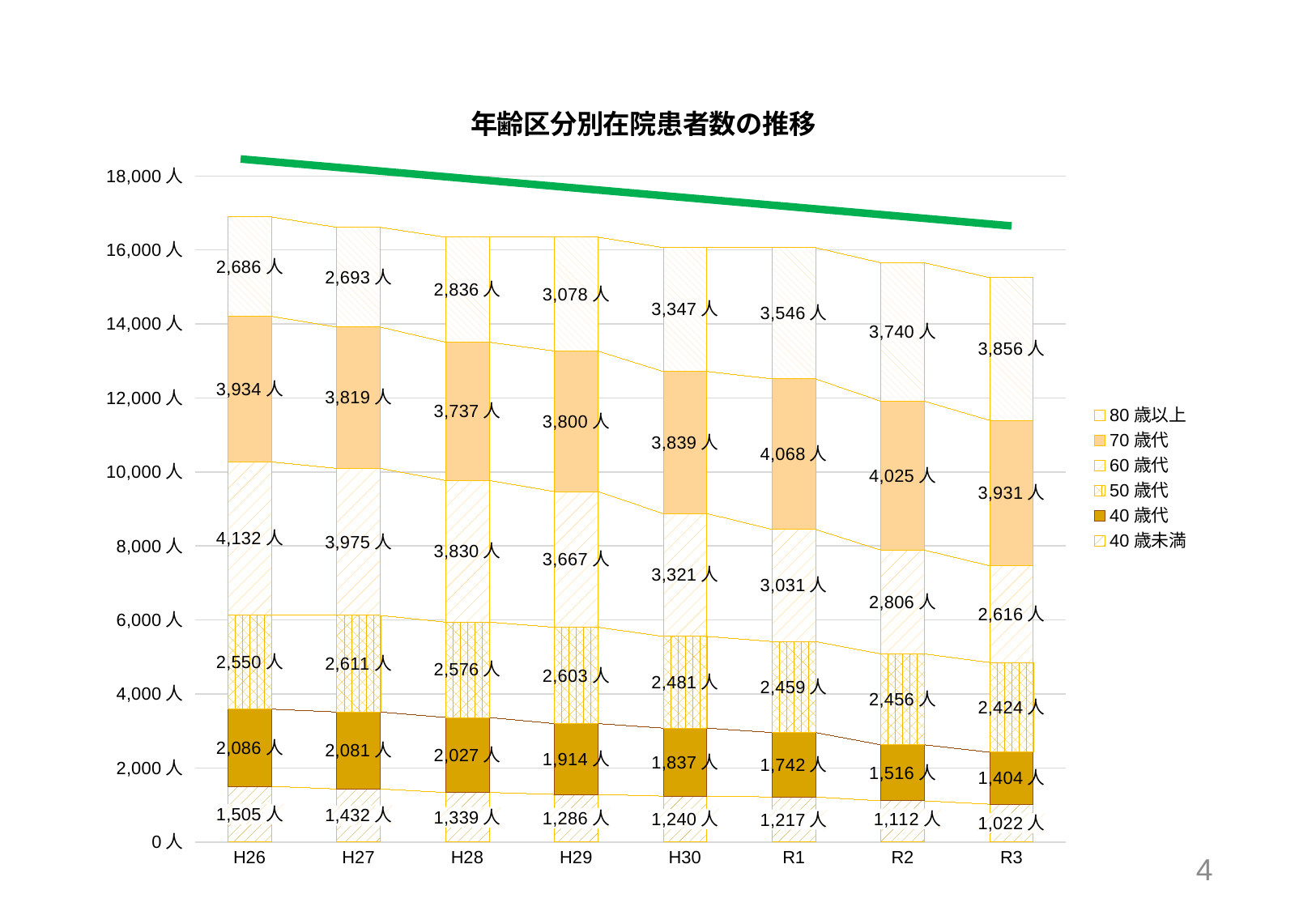

### Chart: 年齢区分別在院患者数の推移

| Category | 40歳未満 | 40歳代 | 50歳代 | 60歳代 | 70歳代 | 80歳以上 |
|---|---|---|---|---|---|---|
| H26 | 1505.0 | 2086.0 | 2550.0 | 4132.0 | 3934.0 | 2686.0 |
| H27 | 1432.0 | 2081.0 | 2611.0 | 3975.0 | 3819.0 | 2693.0 |
| H28 | 1339.0 | 2027.0 | 2576.0 | 3830.0 | 3737.0 | 2836.0 |
| H29 | 1286.0 | 1914.0 | 2603.0 | 3667.0 | 3800.0 | 3078.0 |
| H30 | 1240.0 | 1837.0 | 2481.0 | 3321.0 | 3839.0 | 3347.0 |
| R1 | 1217.0 | 1742.0 | 2459.0 | 3031.0 | 4068.0 | 3546.0 |
| R2 | 1112.0 | 1516.0 | 2456.0 | 2806.0 | 4025.0 | 3740.0 |
| R3 | 1022.0 | 1404.0 | 2424.0 | 2616.0 | 3931.0 | 3856.0 |
4